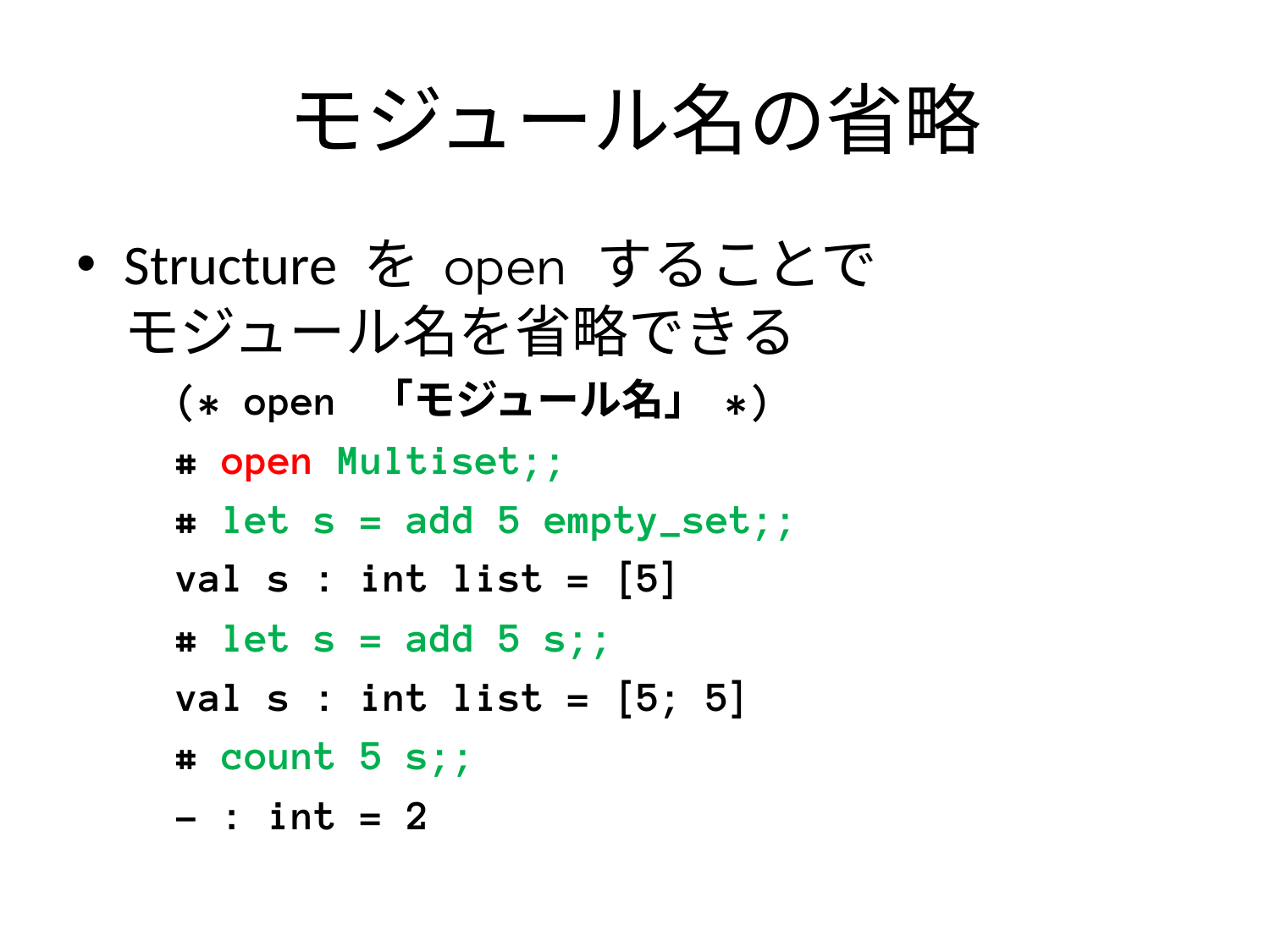

# モジュール名の省略
Structure を open することで
モジュール名を省略できる
(* open 「モジュール名」 *)
# open Multiset;;
# let s = add 5 empty_set;;
val s : int list = [5]
# let s = add 5 s;;
val s : int list = [5; 5]
# count 5 s;;
- : int = 2